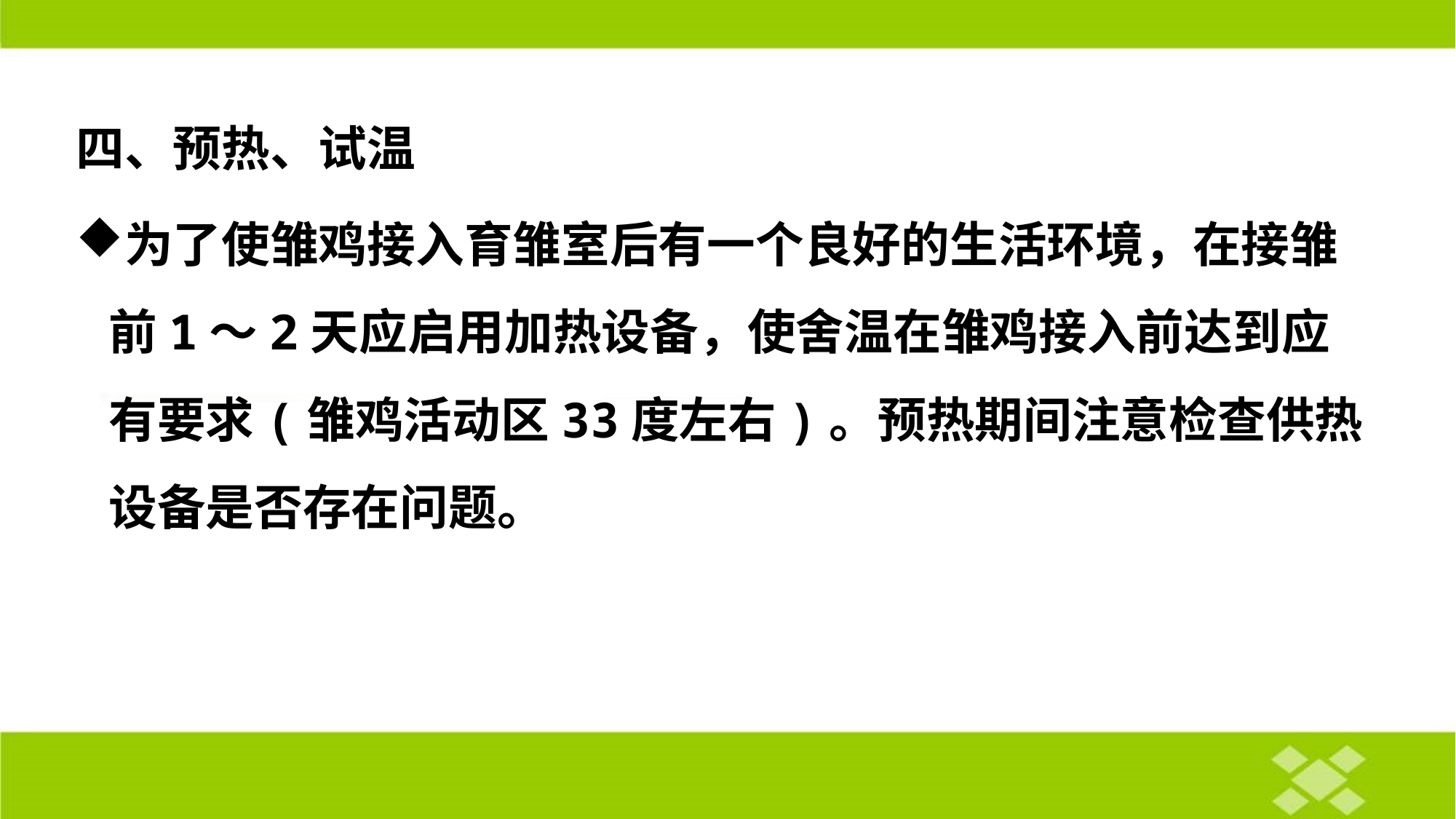

四、预热、试温
为了使雏鸡接入育雏室后有一个良好的生活环境，在接雏前1～2天应启用加热设备，使舍温在雏鸡接入前达到应有要求(雏鸡活动区33度左右)。预热期间注意检查供热设备是否存在问题。